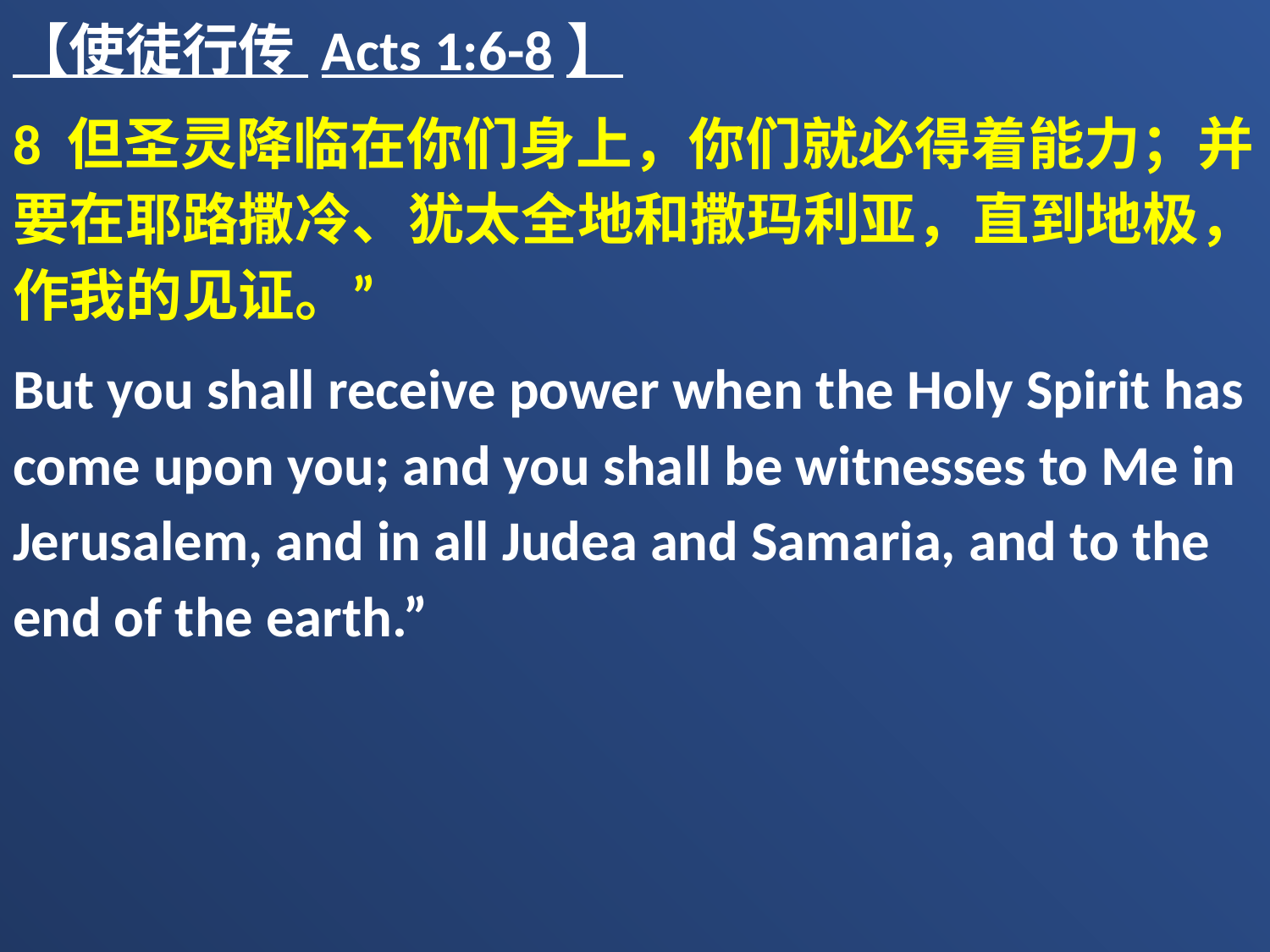

【使徒行传 Acts 1:6-8】
8 但圣灵降临在你们身上，你们就必得着能力；并要在耶路撒冷、犹太全地和撒玛利亚，直到地极，作我的见证。”
But you shall receive power when the Holy Spirit has come upon you; and you shall be witnesses to Me in Jerusalem, and in all Judea and Samaria, and to the end of the earth.”